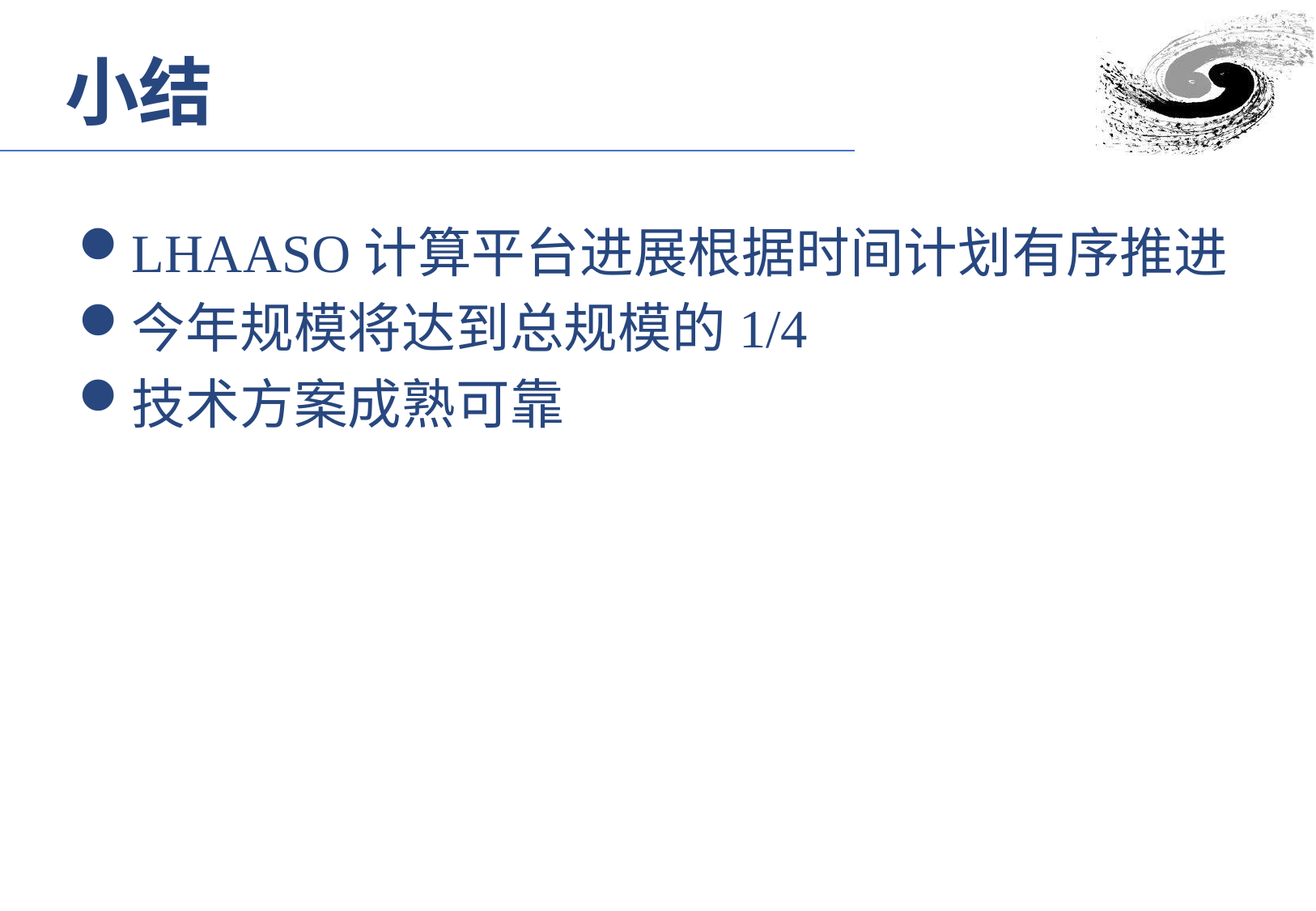

小结
LHAASO计算平台进展根据时间计划有序推进
今年规模将达到总规模的1/4
技术方案成熟可靠